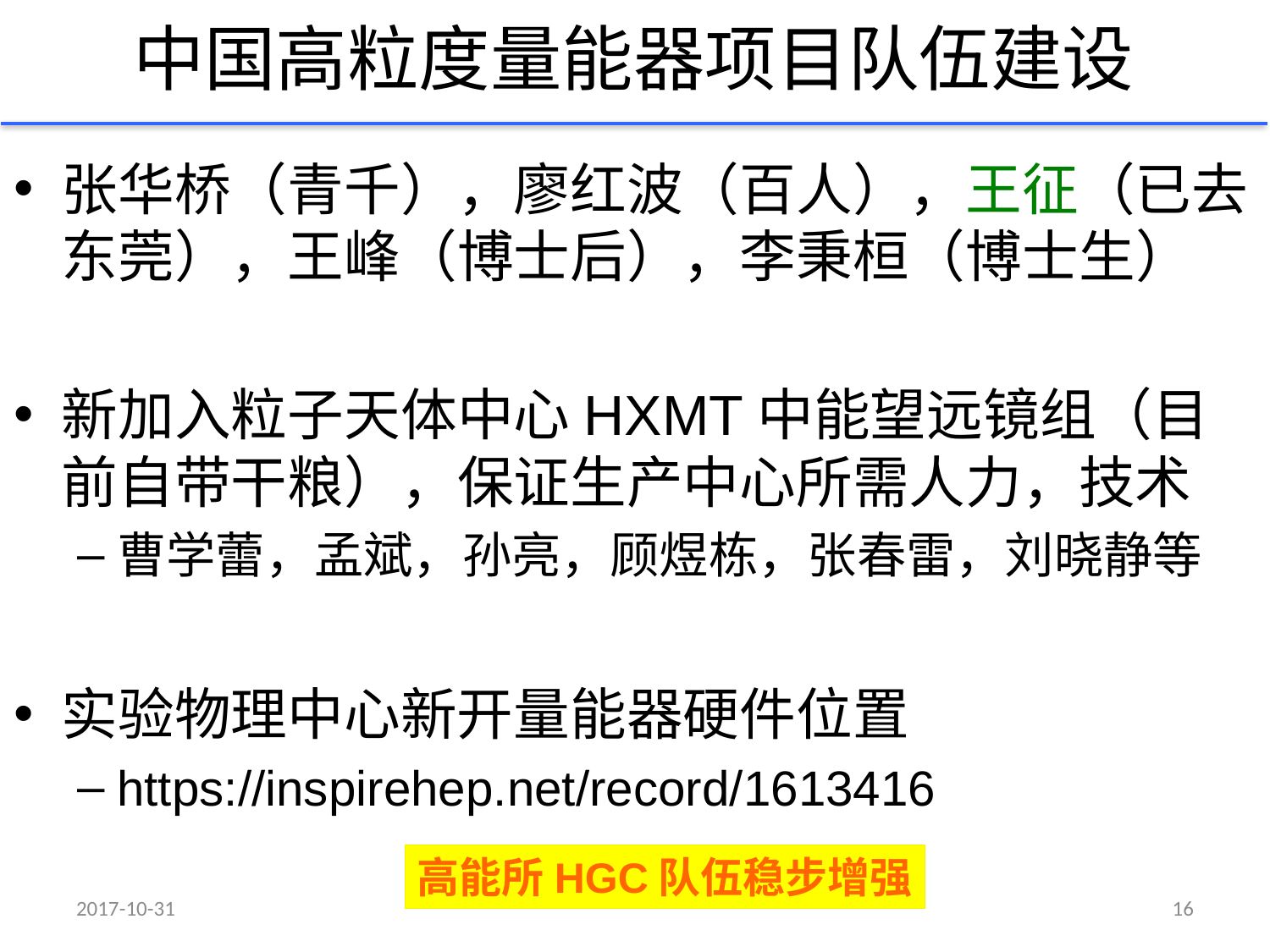

# 中国高粒度量能器项目队伍建设
张华桥（青千），廖红波（百人），王征（已去东莞），王峰（博士后），李秉桓（博士生）

新加入粒子天体中心HXMT中能望远镜组（目前自带干粮），保证生产中心所需人力，技术
曹学蕾，孟斌，孙亮，顾煜栋，张春雷，刘晓静等

实验物理中心新开量能器硬件位置
https://inspirehep.net/record/1613416

高能所HGC队伍稳步增强
2017-10-31
16